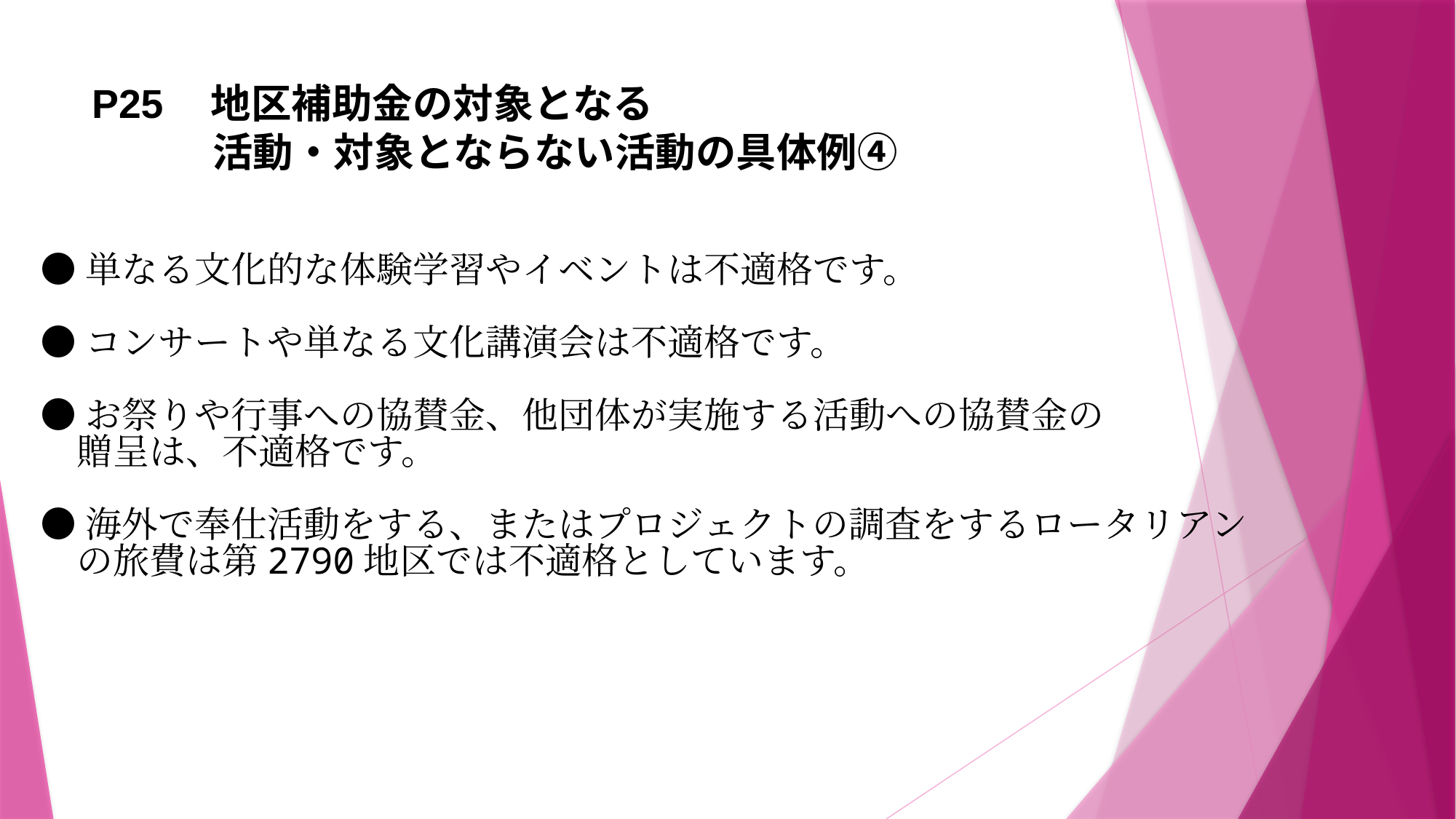

# P25　地区補助金の対象となる 　　　活動・対象とならない活動の具体例④

●単なる文化的な体験学習やイベントは不適格です。

●コンサートや単なる文化講演会は不適格です。

●お祭りや行事への協賛金、他団体が実施する活動への協賛金の

　贈呈は、不適格です。

●海外で奉仕活動をする、またはプロジェクトの調査をするロータリアン

　の旅費は第2790地区では不適格としています。